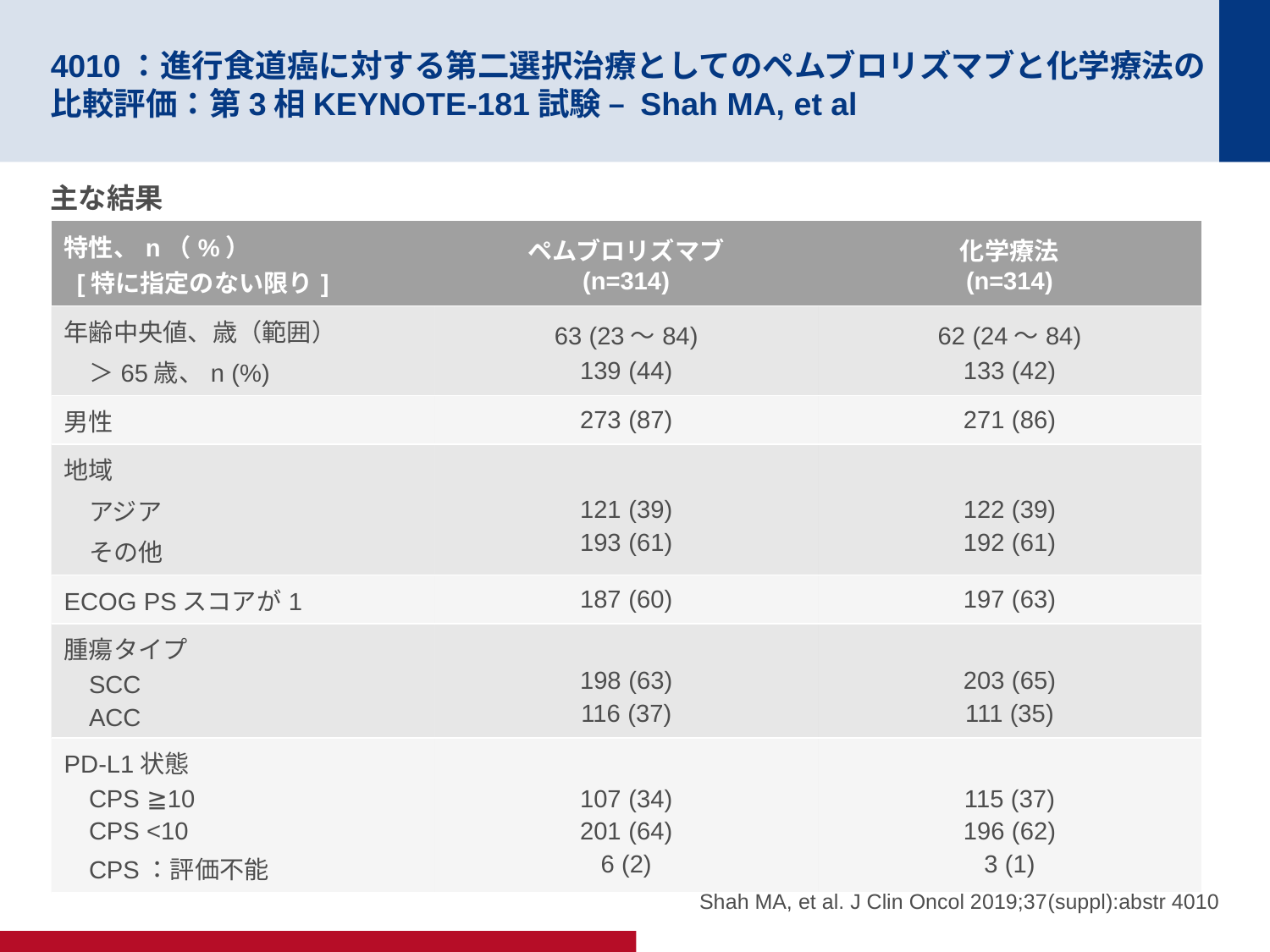

# 4010：進行食道癌に対する第二選択治療としてのペムブロリズマブと化学療法の比較評価：第3相KEYNOTE-181試験 – Shah MA, et al
主な結果

| 特性、n（%） [特に指定のない限り] | ペムブロリズマブ (n=314) | 化学療法 (n=314) |
| --- | --- | --- |
| 年齢中央値、歳（範囲） ＞65歳、n (%) | 63 (23～84) 139 (44) | 62 (24～84) 133 (42) |
| 男性 | 273 (87) | 271 (86) |
| 地域 アジア その他 | 121 (39) 193 (61) | 122 (39) 192 (61) |
| ECOG PSスコアが1 | 187 (60) | 197 (63) |
| 腫瘍タイプ SCC ACC | 198 (63) 116 (37) | 203 (65) 111 (35) |
| PD-L1状態 CPS ≧10 CPS <10 CPS：評価不能 | 107 (34) 201 (64) 6 (2) | 115 (37) 196 (62) 3 (1) |
Shah MA, et al. J Clin Oncol 2019;37(suppl):abstr 4010